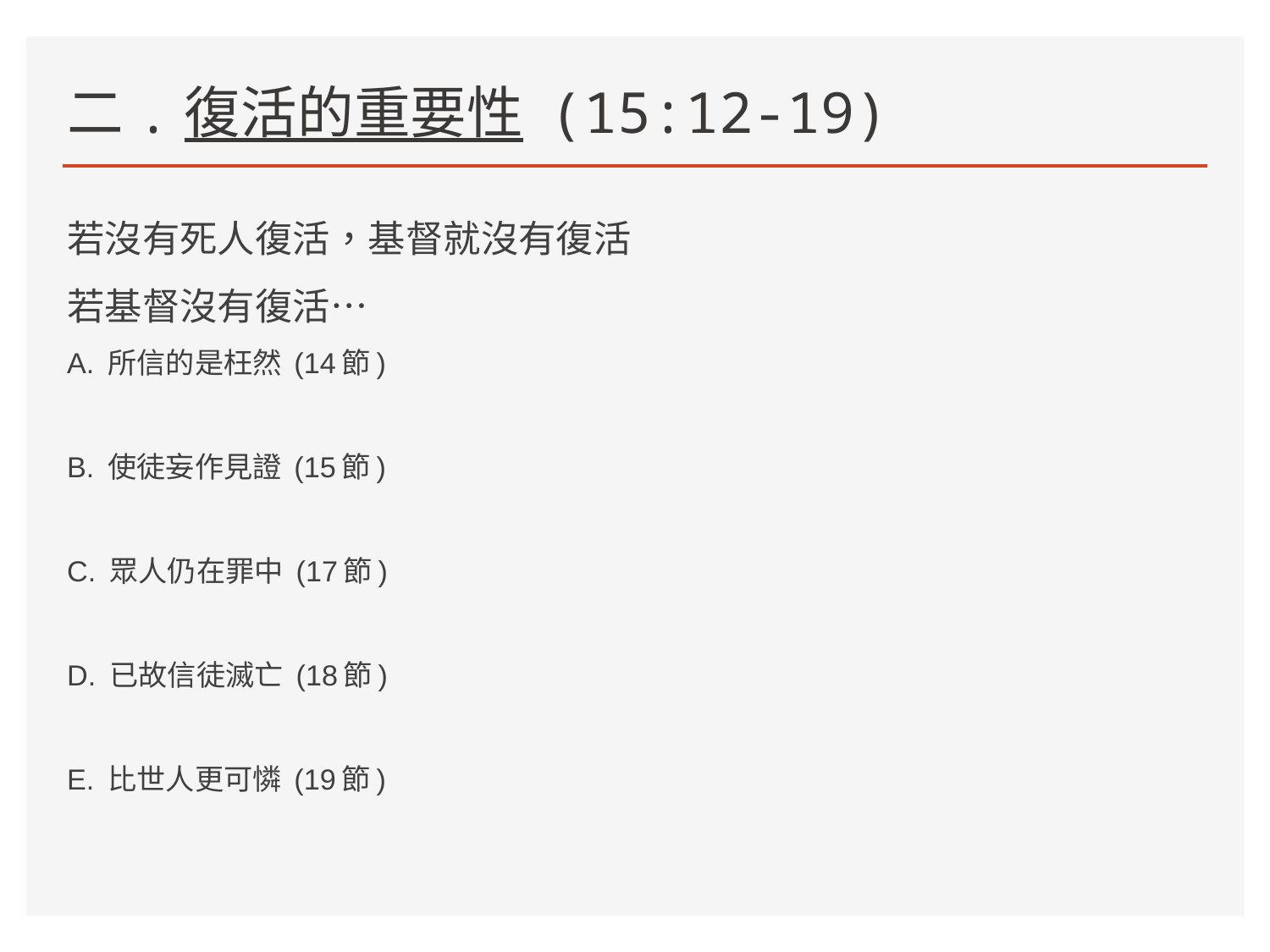

# 二.復活的重要性 (15:12-19)
若沒有死人復活，基督就沒有復活
若基督沒有復活…
A. 所信的是枉然 (14節)

B. 使徒妄作見證 (15節)

C. 眾人仍在罪中 (17節)

D. 已故信徒滅亡 (18節)

E. 比世人更可憐 (19節)